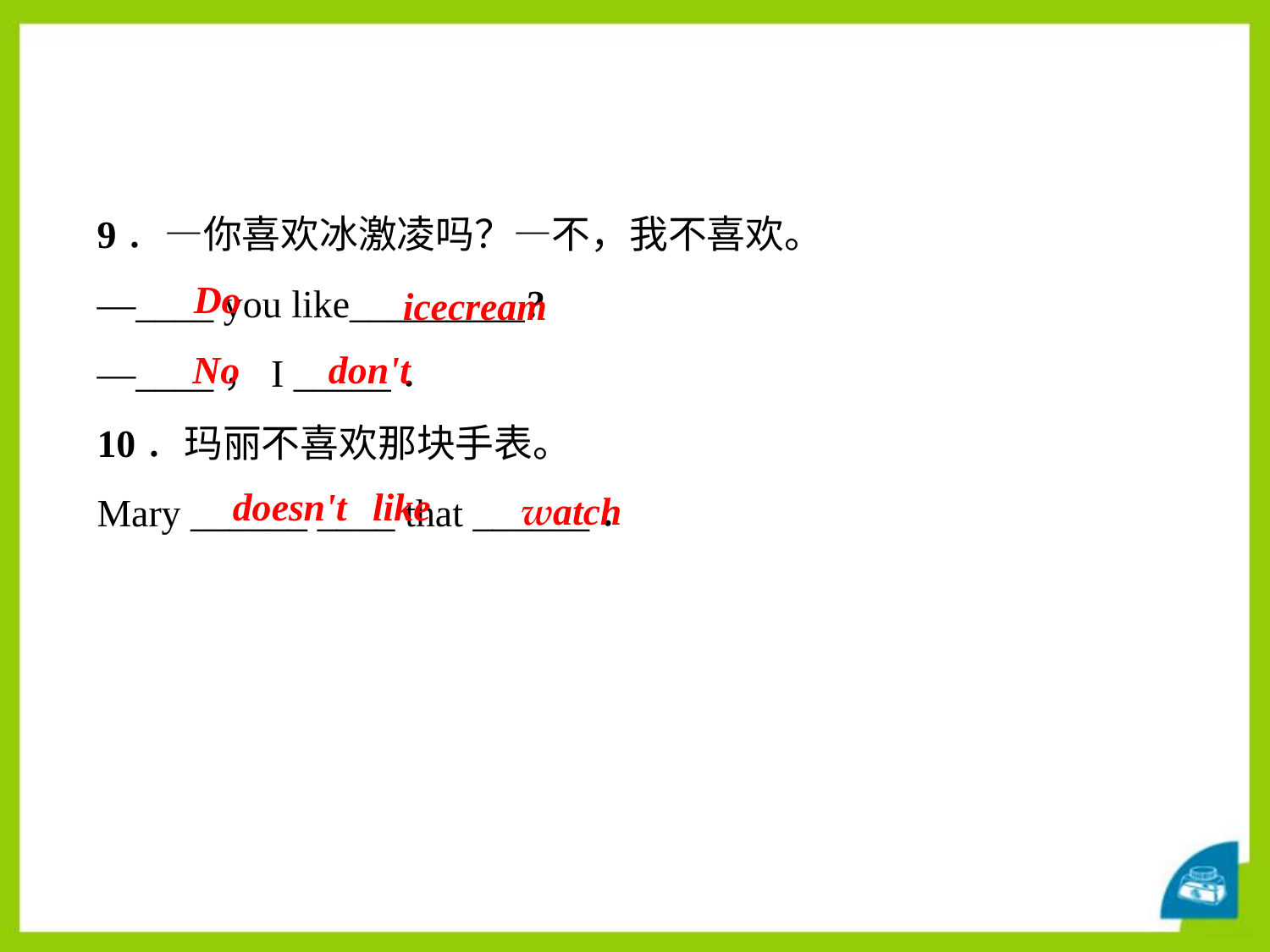

9．—你喜欢冰激凌吗？—不，我不喜欢。
—____ you like_________?
—____，I _____．
10．玛丽不喜欢那块手表。
Mary ______ ____ that ______．
Do
ice­cream
No
don't
doesn't
like
watch